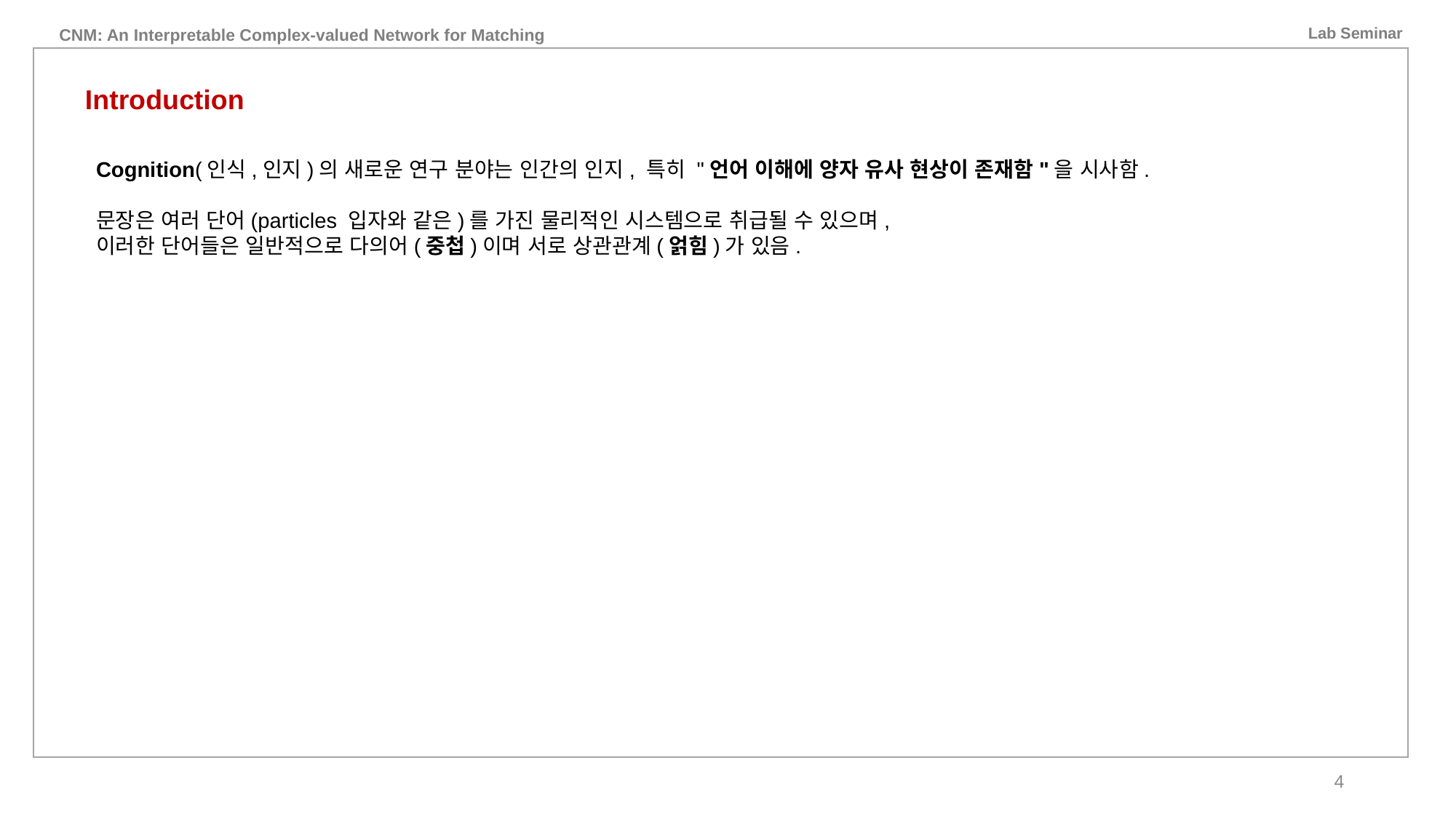

Lab Seminar
CNM: An Interpretable Complex-valued Network for Matching

Introduction
Cognition(인식,인지)의 새로운 연구 분야는 인간의 인지, 특히 "언어 이해에 양자 유사 현상이 존재함"을 시사함.
문장은 여러 단어(particles 입자와 같은)를 가진 물리적인 시스템으로 취급될 수 있으며,
이러한 단어들은 일반적으로 다의어(중첩)이며 서로 상관관계(얽힘)가 있음.
4